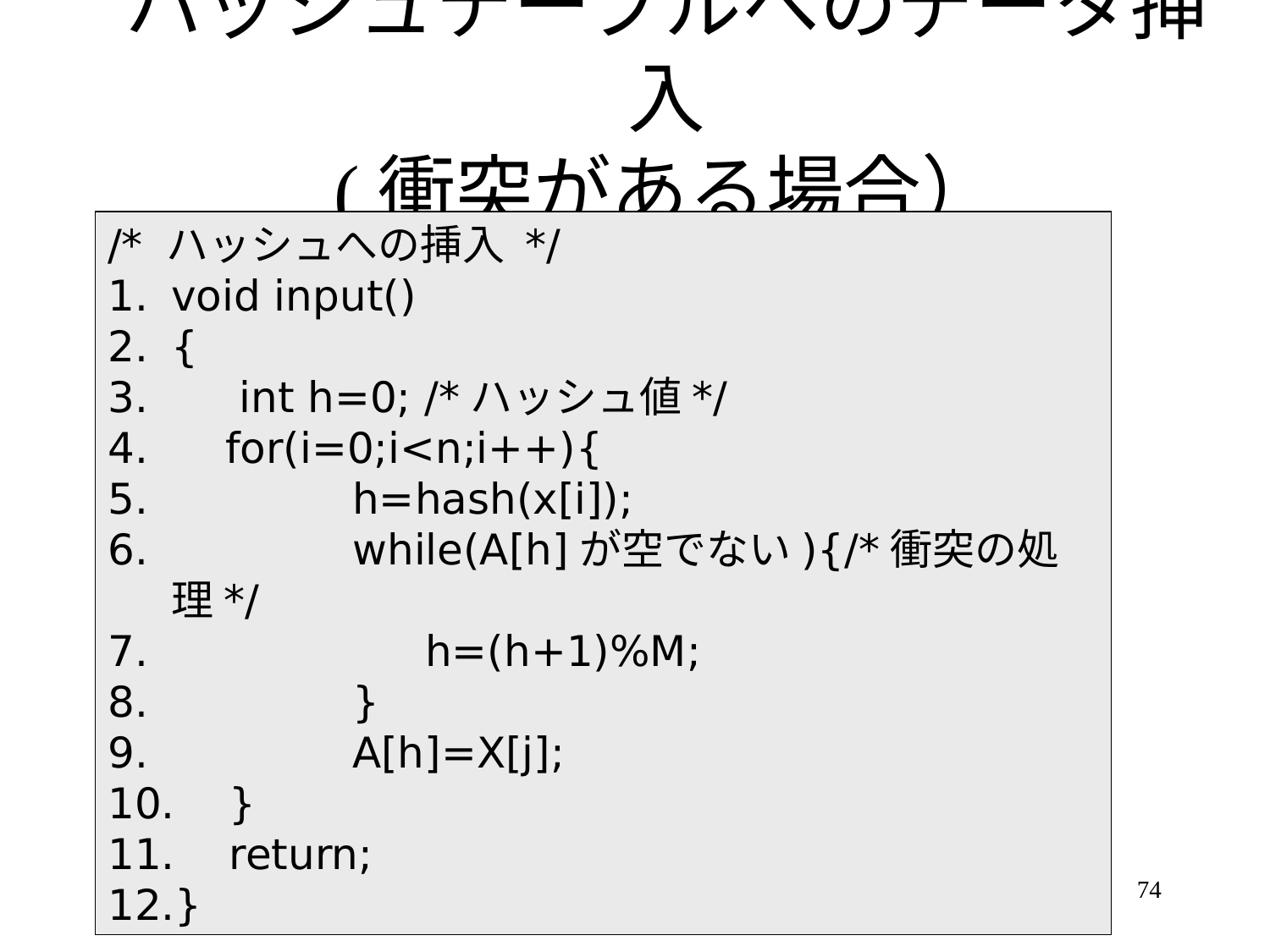

# ハッシュテーブルへのデータ挿入 (衝突がある場合）
/* ハッシュへの挿入 */
void input()
{
     int h=0; /*ハッシュ値*/
    for(i=0;i<n;i++){
 	    h=hash(x[i]);
   	    while(A[h]が空でない){/*衝突の処理*/
  		h=(h+1)%M;
 	    }
 	    A[h]=X[j];
    }
    return;
}
74